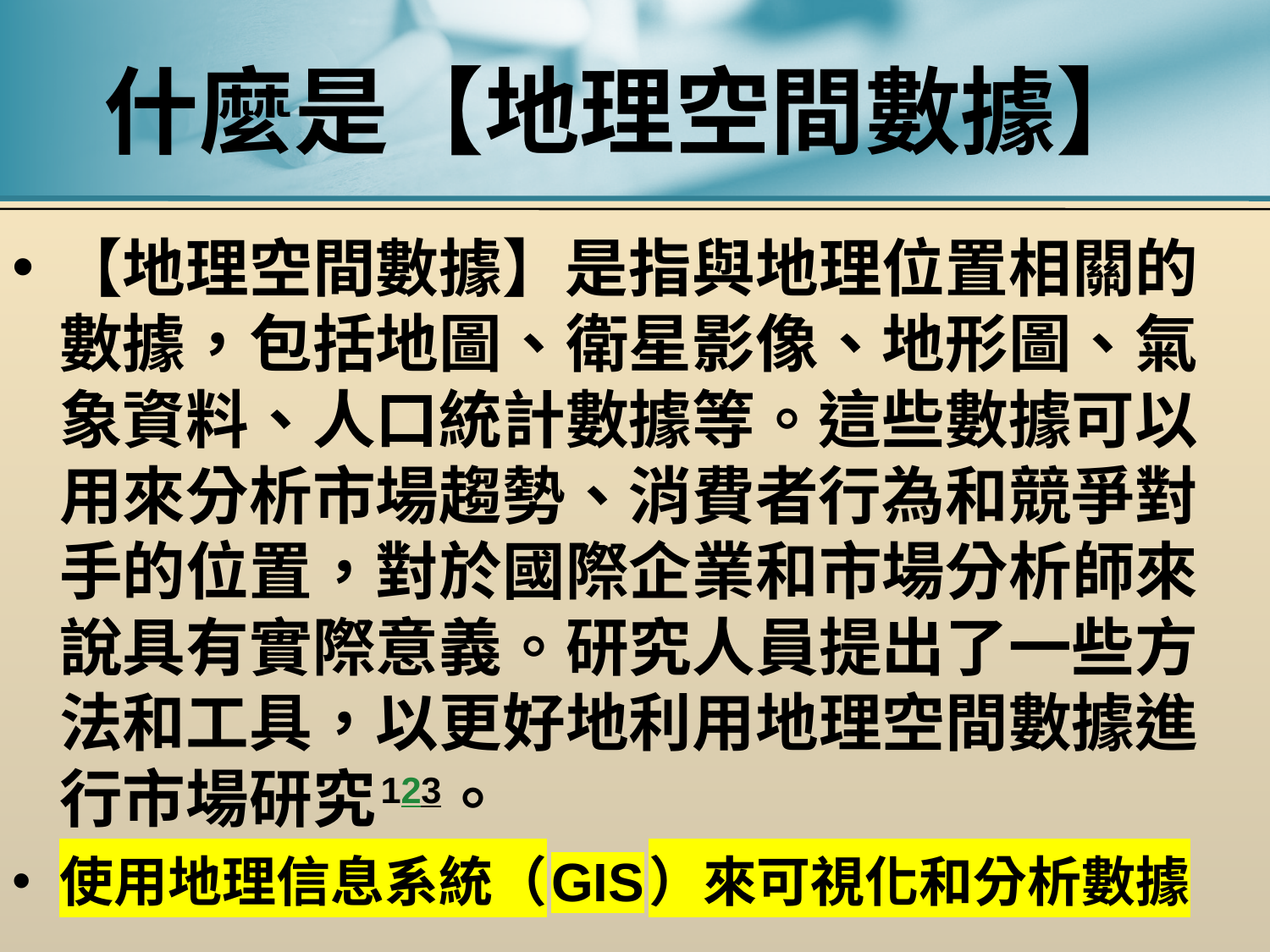

# 什麼是【地理空間數據】
【地理空間數據】是指與地理位置相關的數據，包括地圖、衛星影像、地形圖、氣象資料、人口統計數據等。這些數據可以用來分析市場趨勢、消費者行為和競爭對手的位置，對於國際企業和市場分析師來說具有實際意義。研究人員提出了一些方法和工具，以更好地利用地理空間數據進行市場研究123。
使用地理信息系統（GIS）來可視化和分析數據